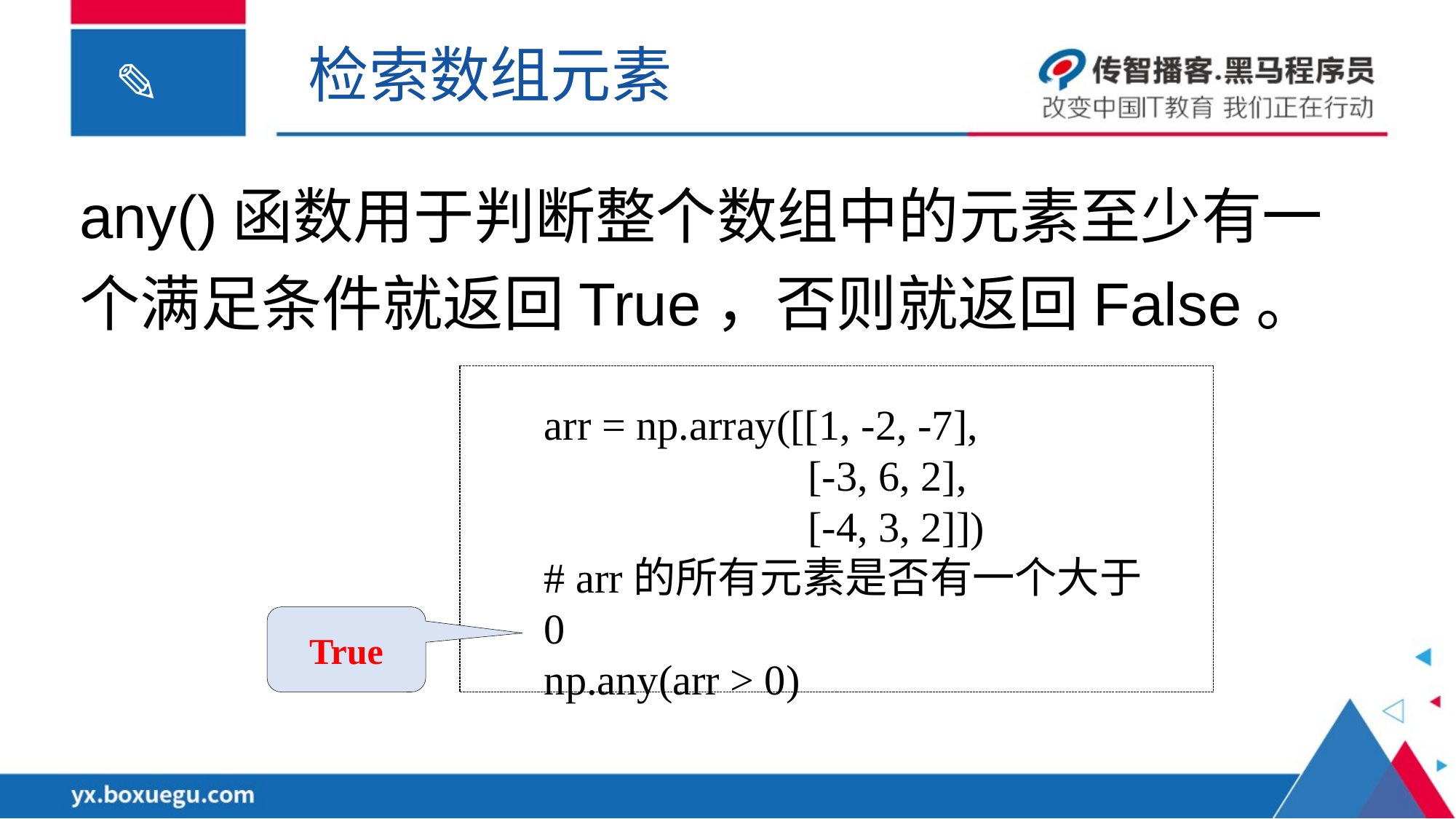

检索数组元素
any()函数用于判断整个数组中的元素至少有一个满足条件就返回True，否则就返回False。

arr = np.array([[1, -2, -7],
                         [-3, 6, 2],
                         [-4, 3, 2]])
# arr的所有元素是否有一个大于0
np.any(arr > 0)
True